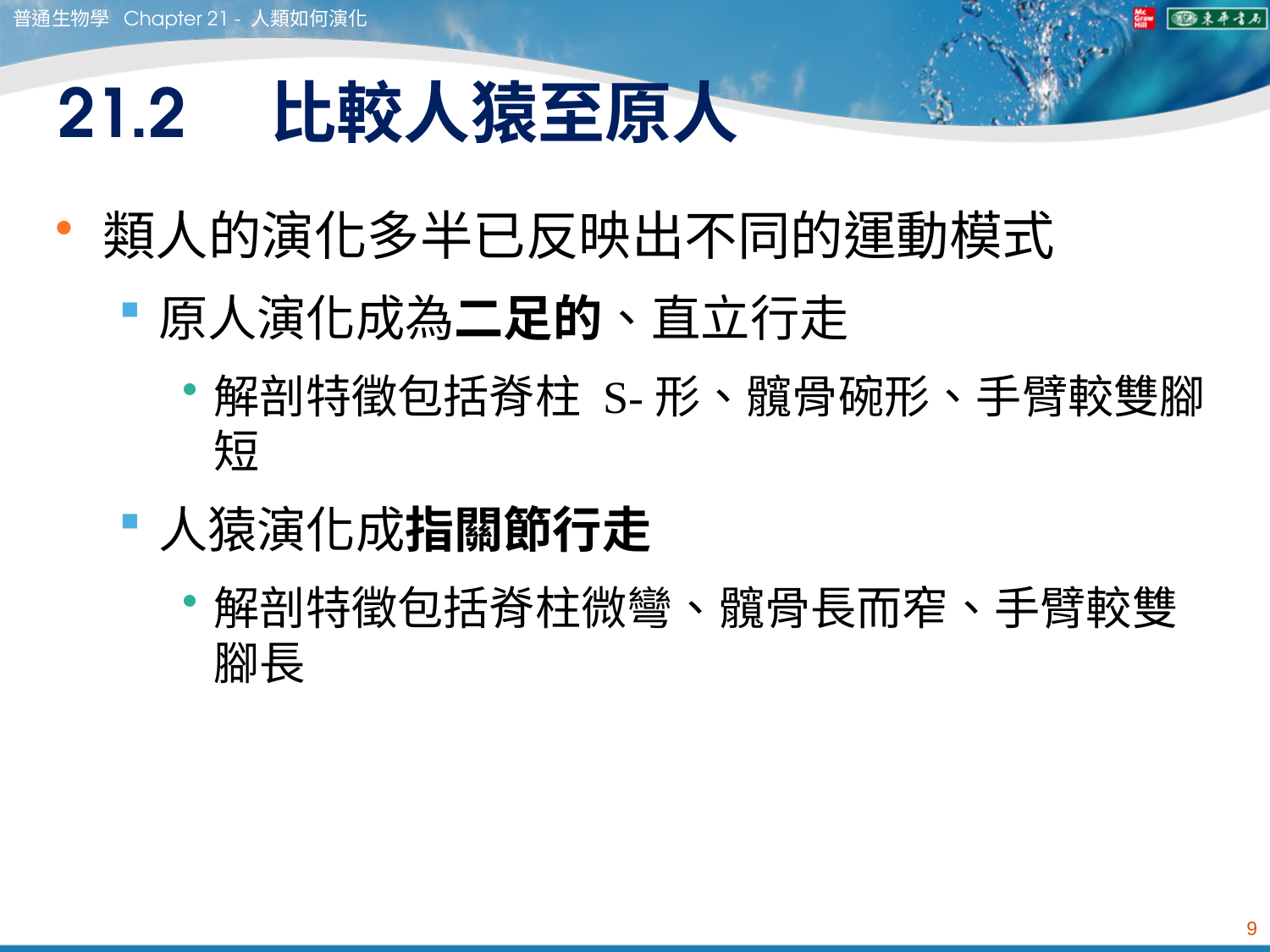

普通生物學  Chapter 21 - 人類如何演化
# 21.2　比較人猿至原人
類人的演化多半已反映出不同的運動模式
原人演化成為二足的、直立行走
解剖特徵包括脊柱 S-形、髖骨碗形、手臂較雙腳短
人猿演化成指關節行走
解剖特徵包括脊柱微彎、髖骨長而窄、手臂較雙腳長
9